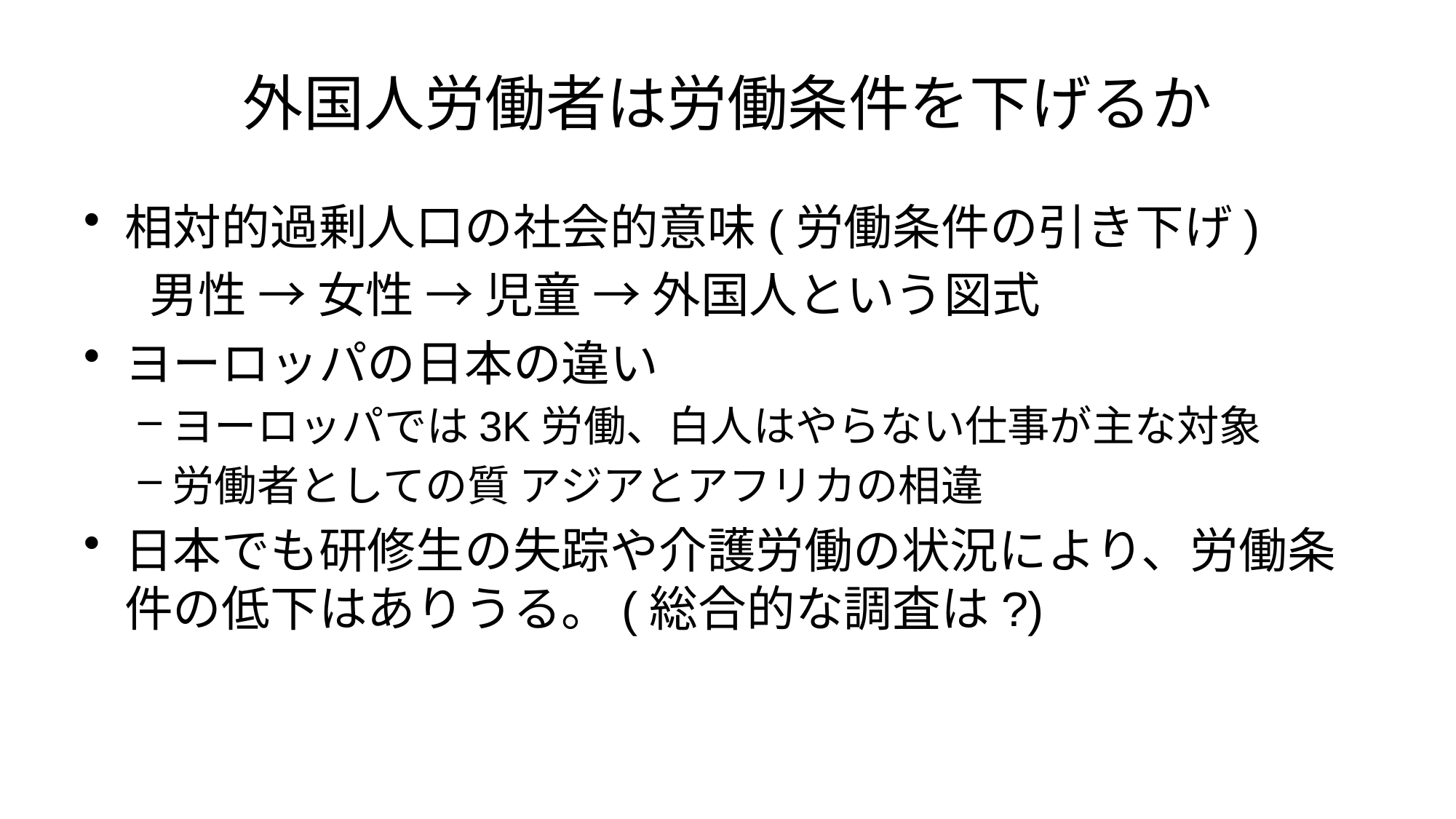

# 外国人労働者は労働条件を下げるか
相対的過剰人口の社会的意味(労働条件の引き下げ)
     男性 → 女性 → 児童 → 外国人という図式
ヨーロッパの日本の違い
ヨーロッパでは3K労働、白人はやらない仕事が主な対象
労働者としての質 アジアとアフリカの相違
日本でも研修生の失踪や介護労働の状況により、労働条件の低下はありうる。(総合的な調査は?)